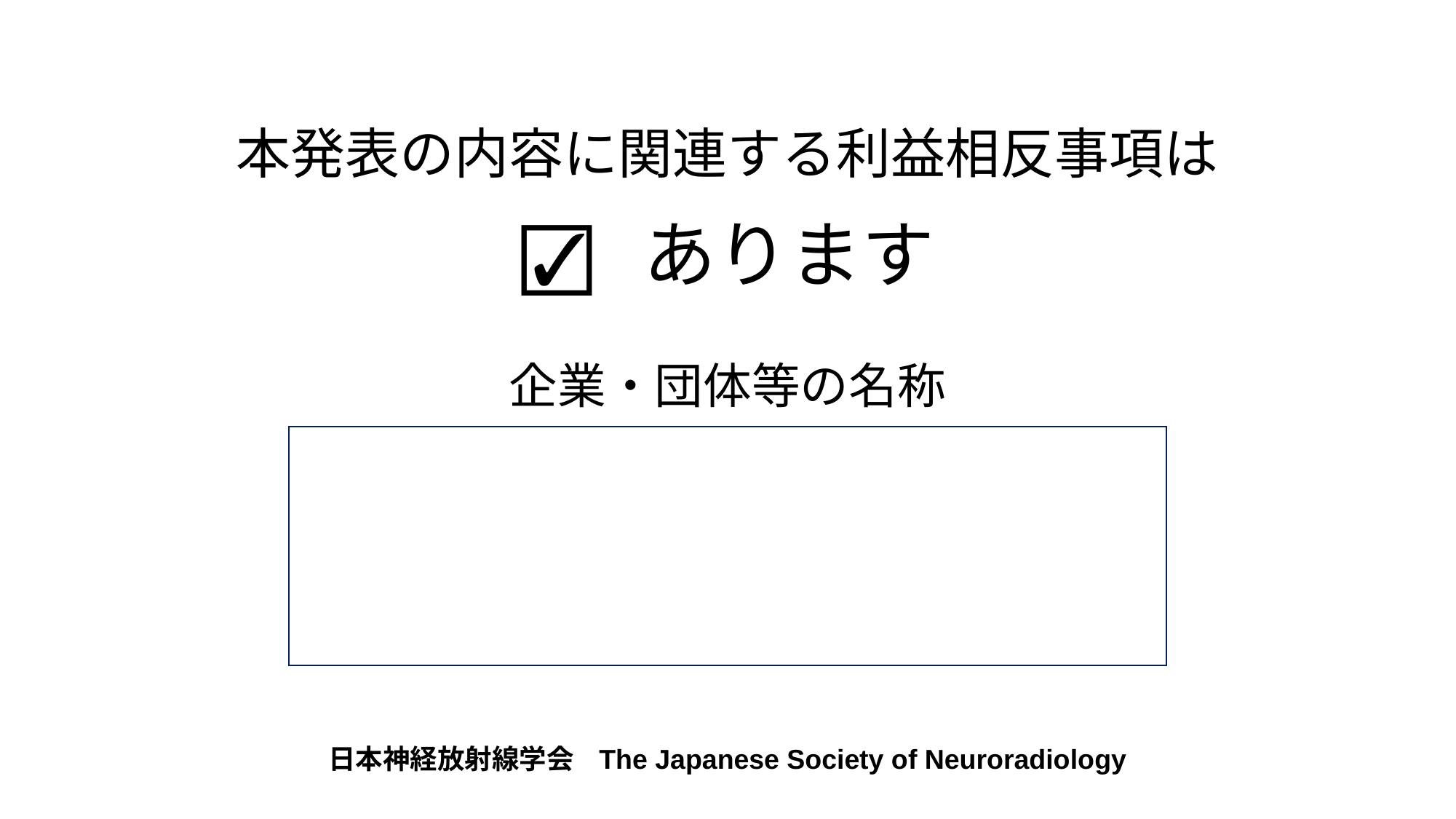

本発表の内容に関連する利益相反事項は
☑  あります
企業・団体等の名称

日本神経放射線学会   The Japanese Society of Neuroradiology